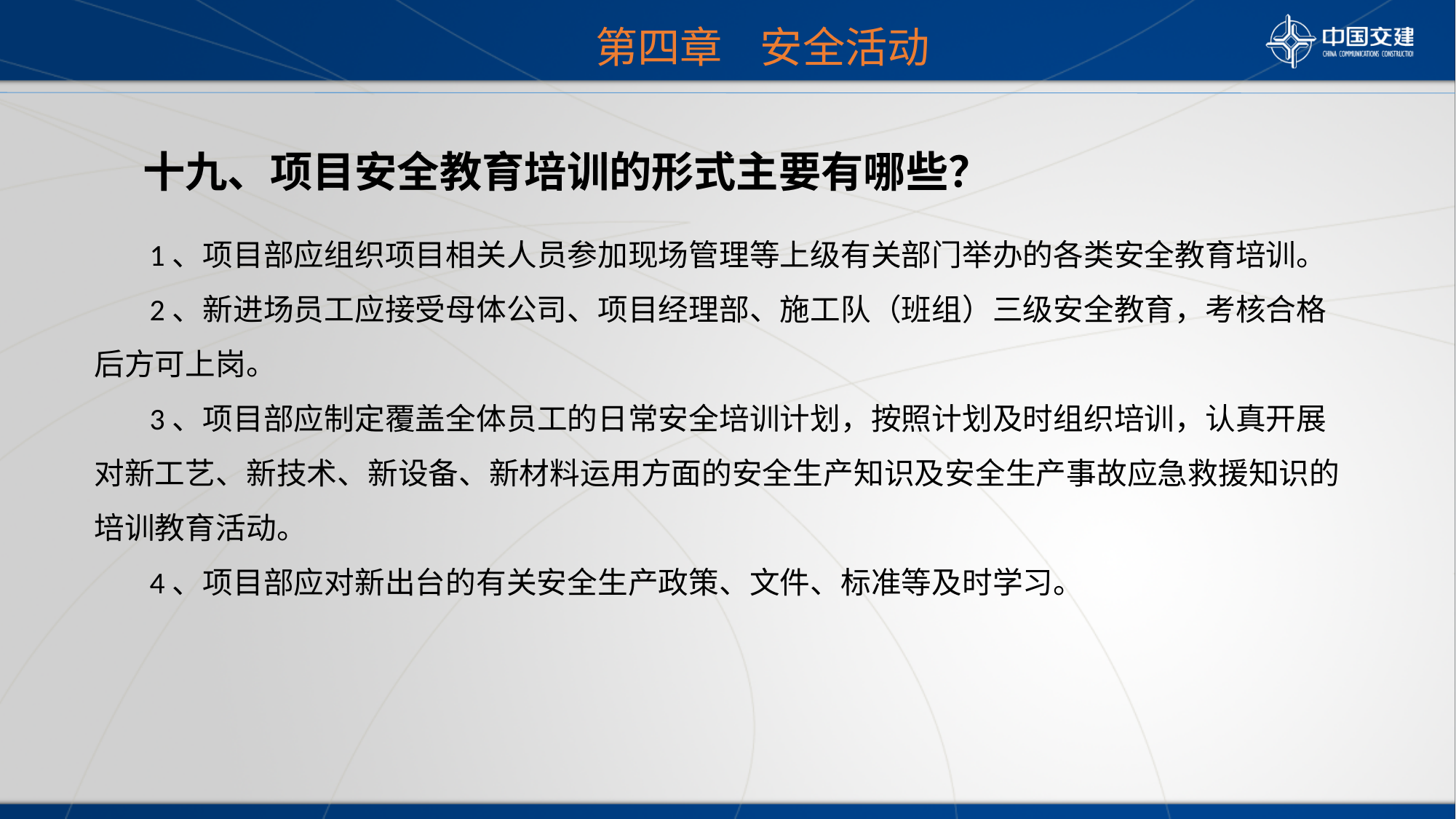

第四章    安全活动
    十九、项目安全教育培训的形式主要有哪些？
        1、项目部应组织项目相关人员参加现场管理等上级有关部门举办的各类安全教育培训。
        2、新进场员工应接受母体公司、项目经理部、施工队（班组）三级安全教育，考核合格后方可上岗。
        3、项目部应制定覆盖全体员工的日常安全培训计划，按照计划及时组织培训，认真开展对新工艺、新技术、新设备、新材料运用方面的安全生产知识及安全生产事故应急救援知识的培训教育活动。
        4、项目部应对新出台的有关安全生产政策、文件、标准等及时学习。